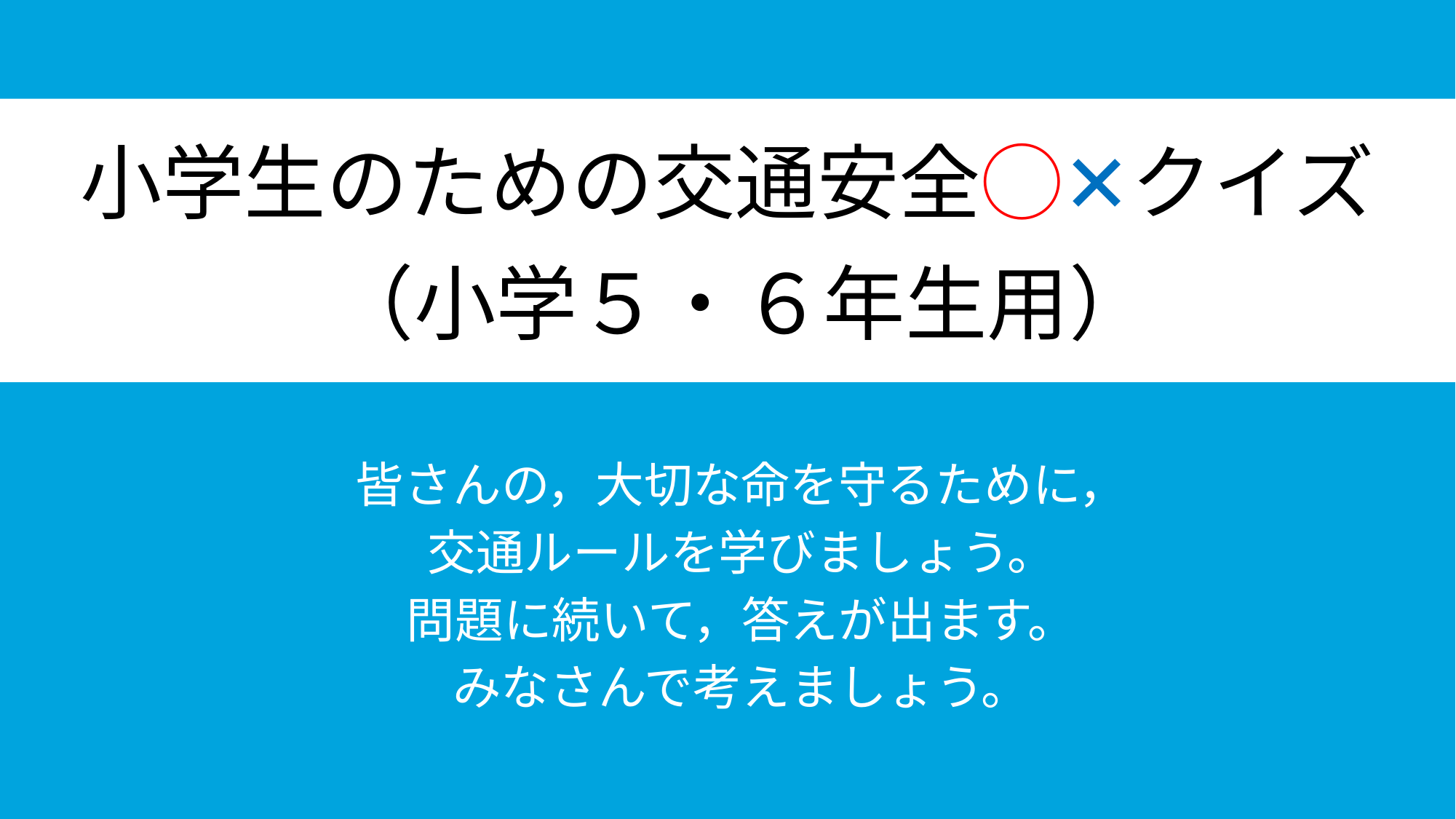

# 小学生のための交通安全◯✕クイズ
（小学５・６年生用）
皆さんの，大切な命を守るために，
交通ルールを学びましょう。
問題に続いて，答えが出ます。
みなさんで考えましょう。